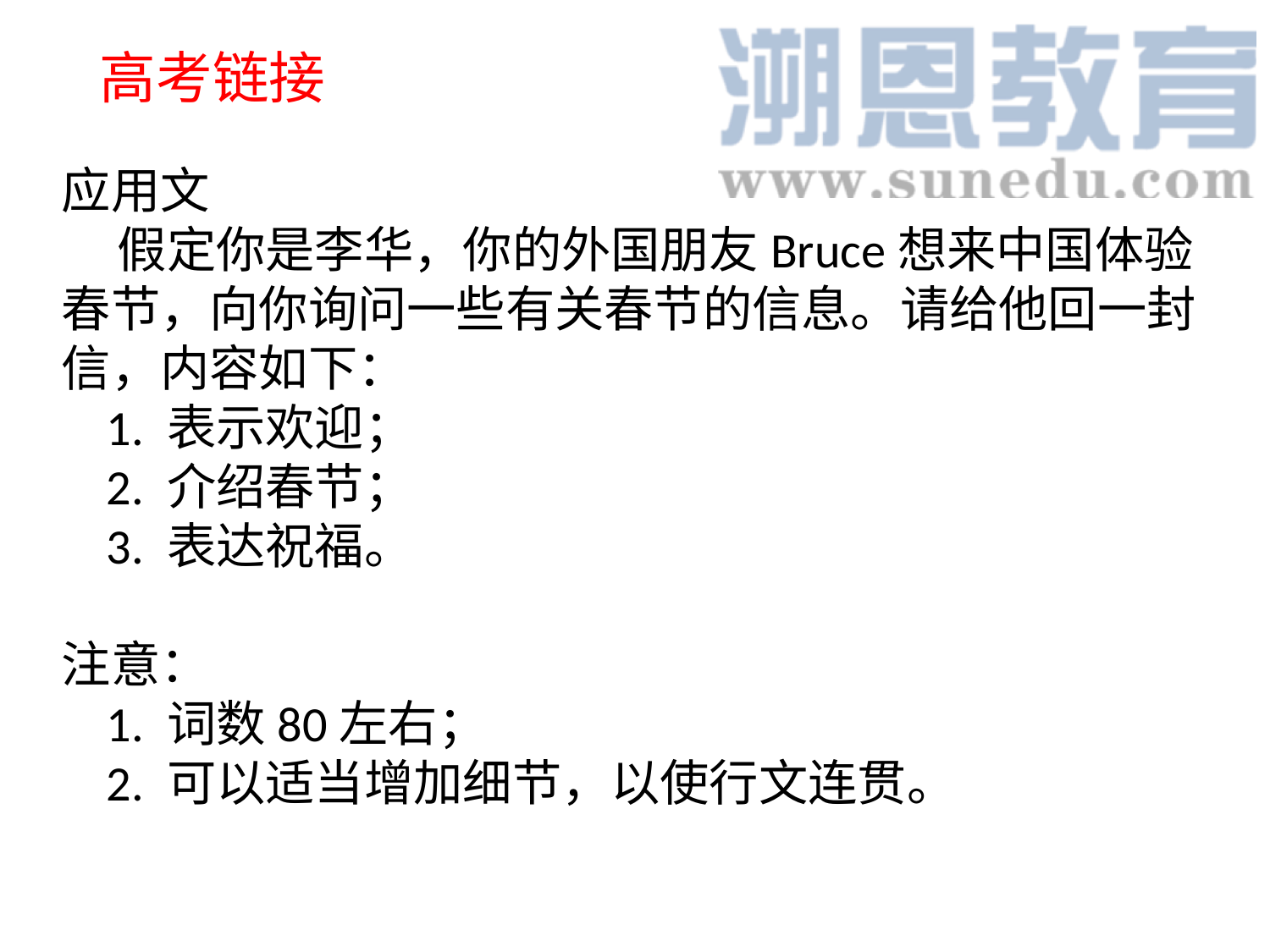

高考链接
应用文
    假定你是李华，你的外国朋友Bruce想来中国体验春节，向你询问一些有关春节的信息。请给他回一封信，内容如下：
    1. 表示欢迎；
    2. 介绍春节；
    3. 表达祝福。

注意：
    1. 词数80左右；
    2. 可以适当增加细节，以使行文连贯。